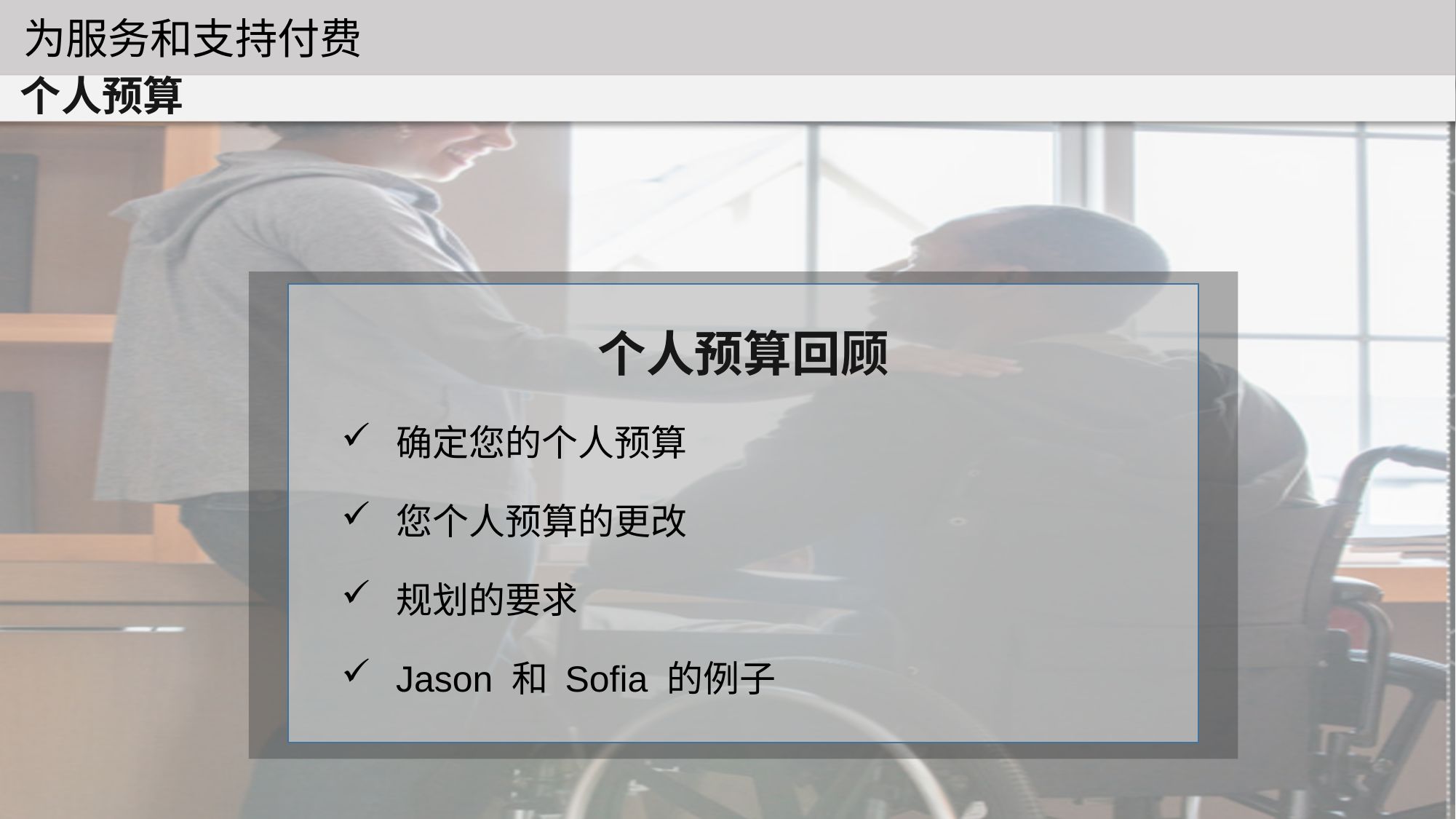

为服务和支持付费
个人预算

个人预算回顾

确定您的个人预算

您个人预算的更改

规划的要求

Jason 和 Sofia 的例子